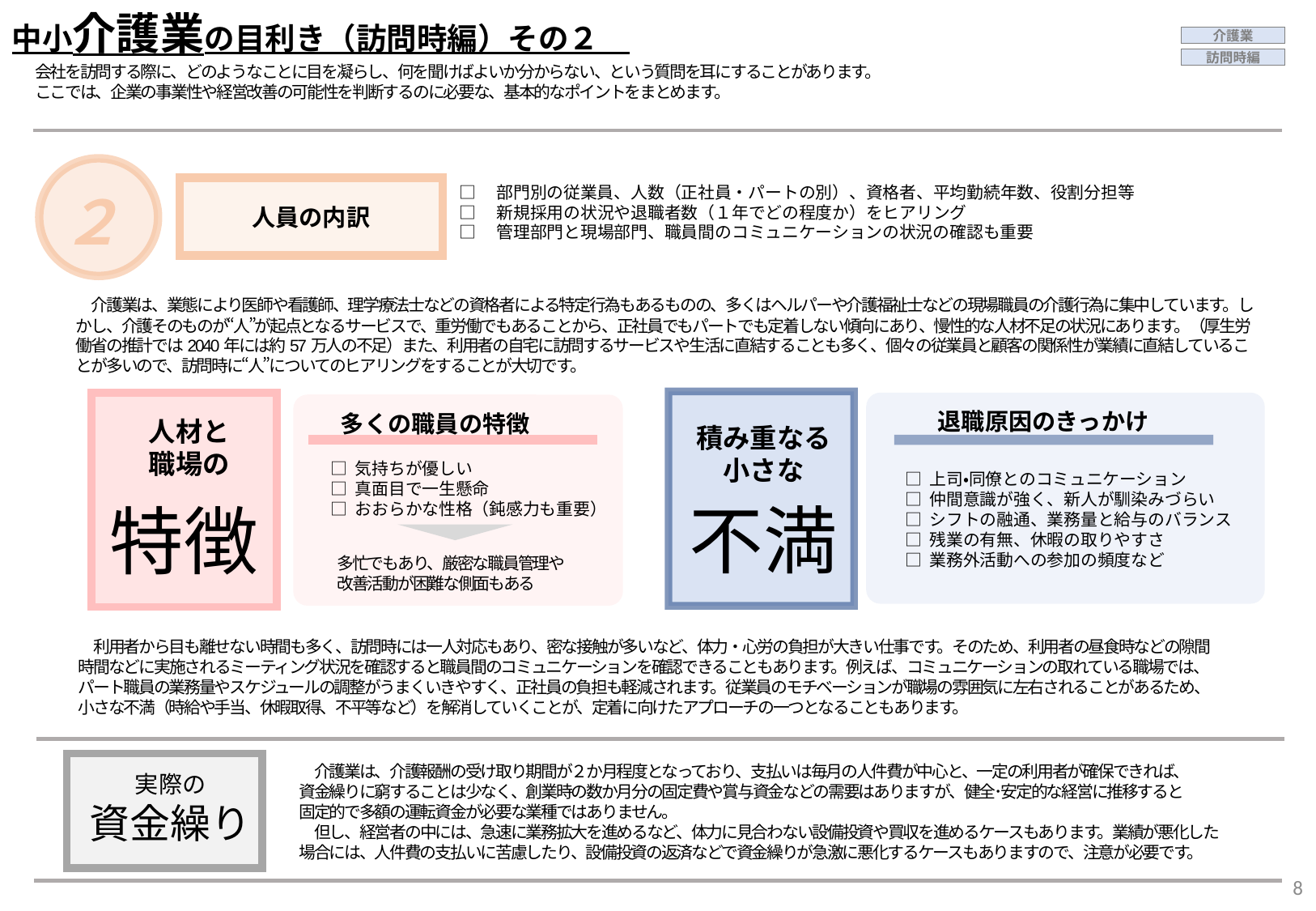

中小介護業の目利き（訪問時編）その２
介護業
訪問時編
会社を訪問する際に、どのようなことに目を凝らし、何を聞けばよいか分からない、という質問を耳にすることがあります。
ここでは、企業の事業性や経営改善の可能性を判断するのに必要な、基本的なポイントをまとめます。

２
□　部門別の従業員、人数（正社員・パートの別）、資格者、平均勤続年数、役割分担等
□　新規採用の状況や退職者数（１年でどの程度か）をヒアリング
□　管理部門と現場部門、職員間のコミュニケーションの状況の確認も重要
人員の内訳
　介護業は、業態により医師や看護師、理学療法士などの資格者による特定行為もあるものの、多くはヘルパーや介護福祉士などの現場職員の介護行為に集中しています。しかし、介護そのものが“人”が起点となるサービスで、重労働でもあることから、正社員でもパートでも定着しない傾向にあり、慢性的な人材不足の状況にあります。（厚生労働省の推計では2040年には約57万人の不足）また、利用者の自宅に訪問するサービスや生活に直結することも多く、個々の従業員と顧客の関係性が業績に直結していることが多いので、訪問時に“人”についてのヒアリングをすることが大切です。

積み重なる
小さな
不満

人材と
職場の
特徴

退職原因のきっかけ
多くの職員の特徴
□ 気持ちが優しい
□ 真面目で一生懸命
□ おおらかな性格（鈍感力も重要）
□ 上司・同僚とのコミュニケーション
□ 仲間意識が強く、新人が馴染みづらい
□ シフトの融通、業務量と給与のバランス
□ 残業の有無、休暇の取りやすさ
□ 業務外活動への参加の頻度など

多忙でもあり、厳密な職員管理や改善活動が困難な側面もある
　利用者から目も離せない時間も多く、訪問時には一人対応もあり、密な接触が多いなど、体力・心労の負担が大きい仕事です。そのため、利用者の昼食時などの隙間時間などに実施されるミーティング状況を確認すると職員間のコミュニケーションを確認できることもあります。例えば、コミュニケーションの取れている職場では、パート職員の業務量やスケジュールの調整がうまくいきやすく、正社員の負担も軽減されます。従業員のモチベーションが職場の雰囲気に左右されることがあるため、小さな不満（時給や手当、休暇取得、不平等など）を解消していくことが、定着に向けたアプローチの一つとなることもあります。

　介護業は、介護報酬の受け取り期間が２か月程度となっており、支払いは毎月の人件費が中心と、一定の利用者が確保できれば、
資金繰りに窮することは少なく、創業時の数か月分の固定費や賞与資金などの需要はありますが、健全･安定的な経営に推移すると
固定的で多額の運転資金が必要な業種ではありません。
　但し、経営者の中には、急速に業務拡大を進めるなど、体力に見合わない設備投資や買収を進めるケースもあります。業績が悪化した
場合には、人件費の支払いに苦慮したり、設備投資の返済などで資金繰りが急激に悪化するケースもありますので、注意が必要です。
実際の
資金繰り
8